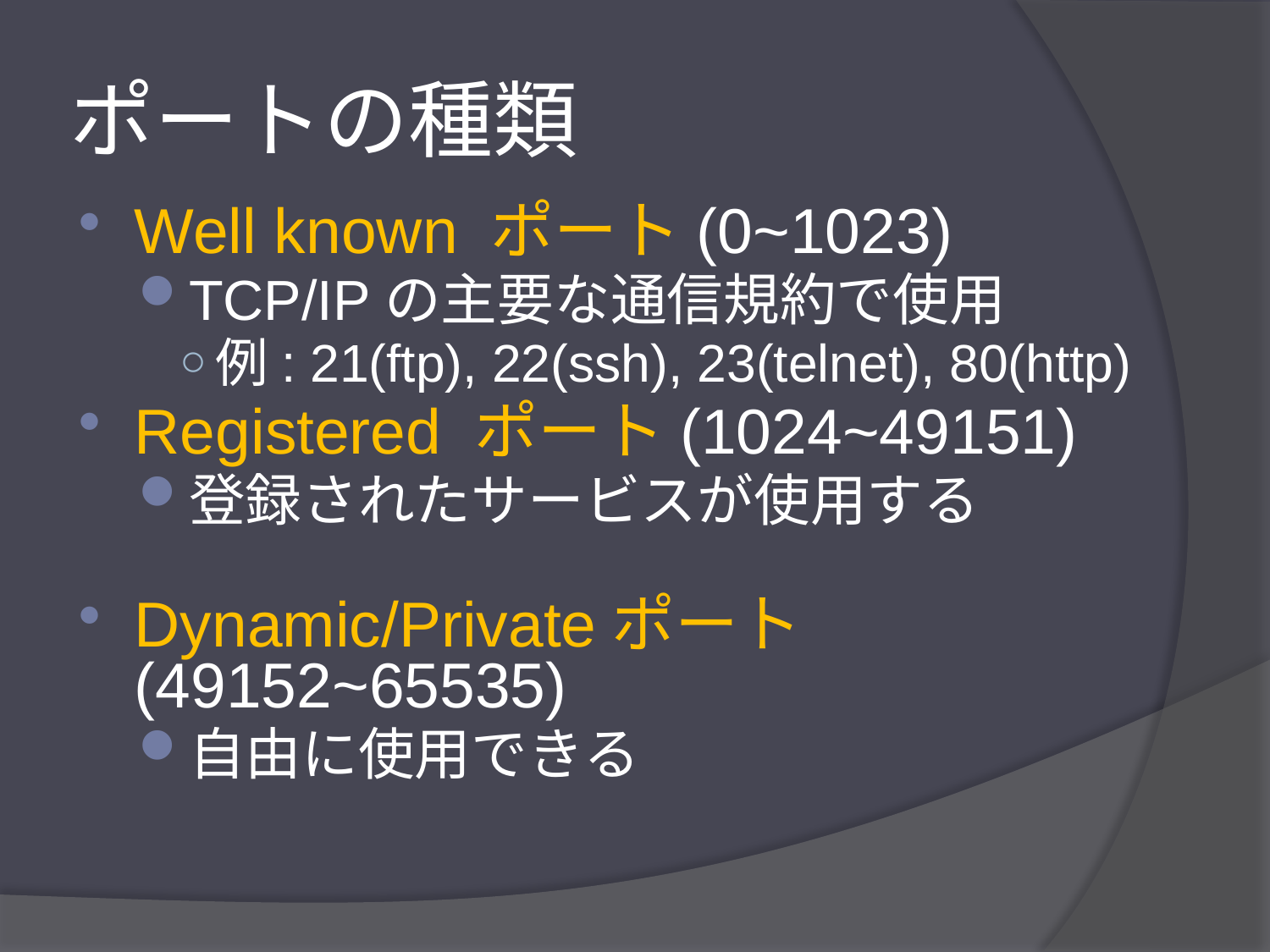

# ポートの種類
Well known ポート(0~1023)
TCP/IPの主要な通信規約で使用
例: 21(ftp), 22(ssh), 23(telnet), 80(http)
Registered ポート(1024~49151)
登録されたサービスが使用する
Dynamic/Privateポート(49152~65535)
自由に使用できる